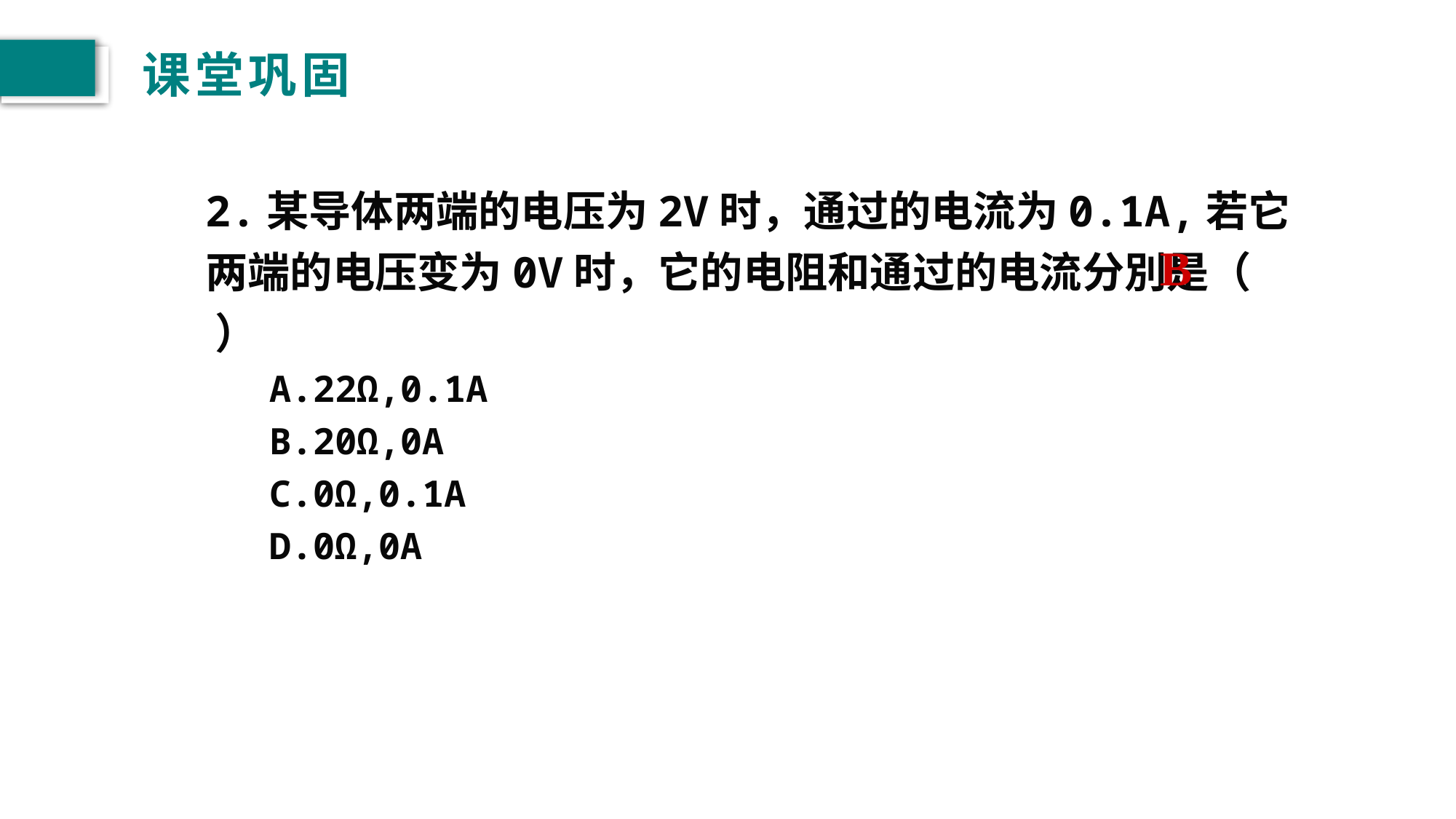

# 课堂巩固
2.某导体两端的电压为2V时，通过的电流为0.1A,若它两端的电压变为0V时，它的电阻和通过的电流分別是（   ）
A.22Ω,0.1A
B.20Ω,0A
C.0Ω,0.1A
D.0Ω,0A
B